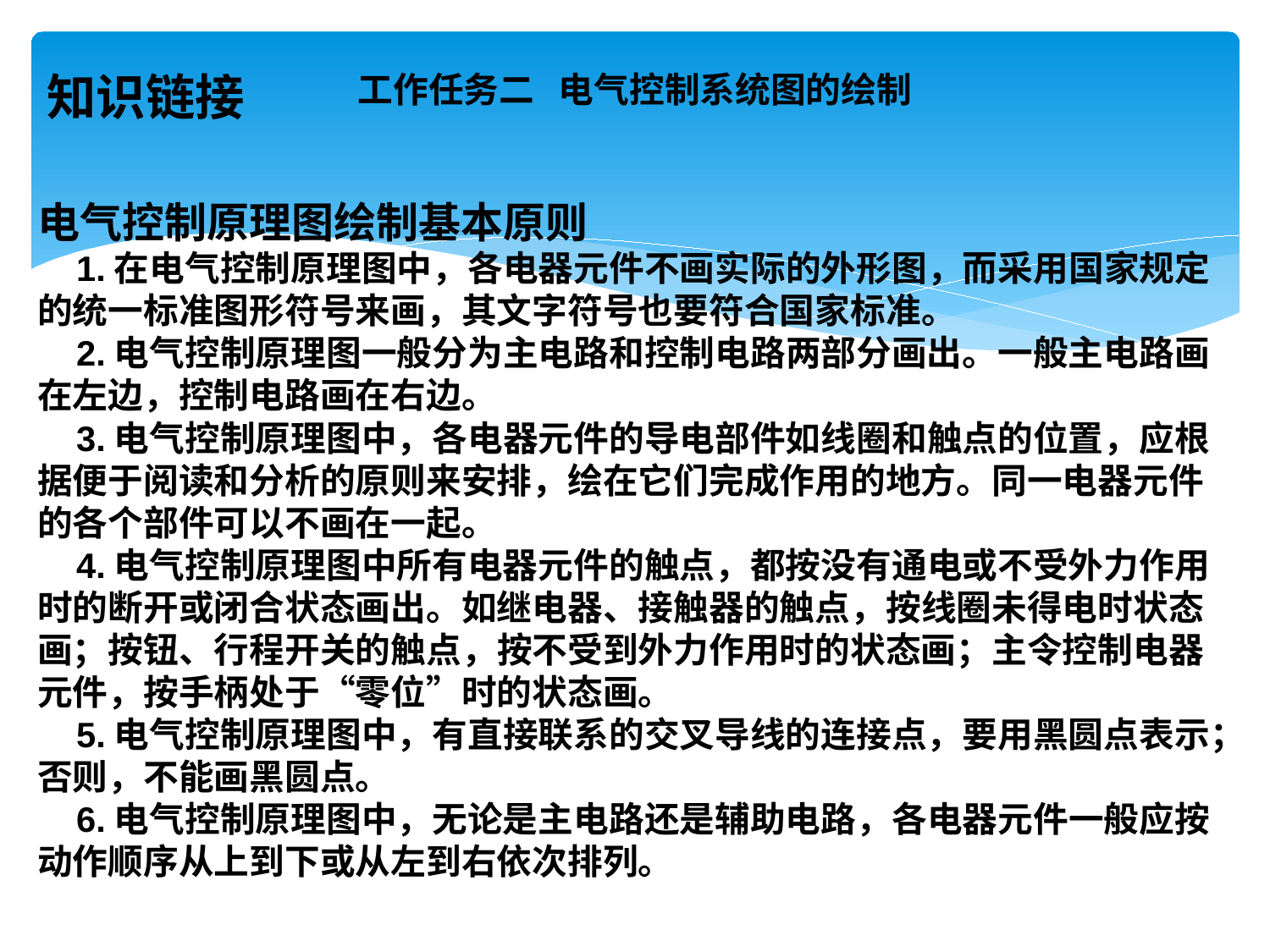

# 工作任务二   电气控制系统图的绘制
知识链接
电气控制原理图绘制基本原则
    1.在电气控制原理图中，各电器元件不画实际的外形图，而采用国家规定的统一标准图形符号来画，其文字符号也要符合国家标准。
    2.电气控制原理图一般分为主电路和控制电路两部分画出。一般主电路画在左边，控制电路画在右边。
    3.电气控制原理图中，各电器元件的导电部件如线圈和触点的位置，应根据便于阅读和分析的原则来安排，绘在它们完成作用的地方。同一电器元件的各个部件可以不画在一起。
    4.电气控制原理图中所有电器元件的触点，都按没有通电或不受外力作用时的断开或闭合状态画出。如继电器、接触器的触点，按线圈未得电时状态画；按钮、行程开关的触点，按不受到外力作用时的状态画；主令控制电器元件，按手柄处于“零位”时的状态画。
    5.电气控制原理图中，有直接联系的交叉导线的连接点，要用黑圆点表示；否则，不能画黑圆点。
    6.电气控制原理图中，无论是主电路还是辅助电路，各电器元件一般应按动作顺序从上到下或从左到右依次排列。